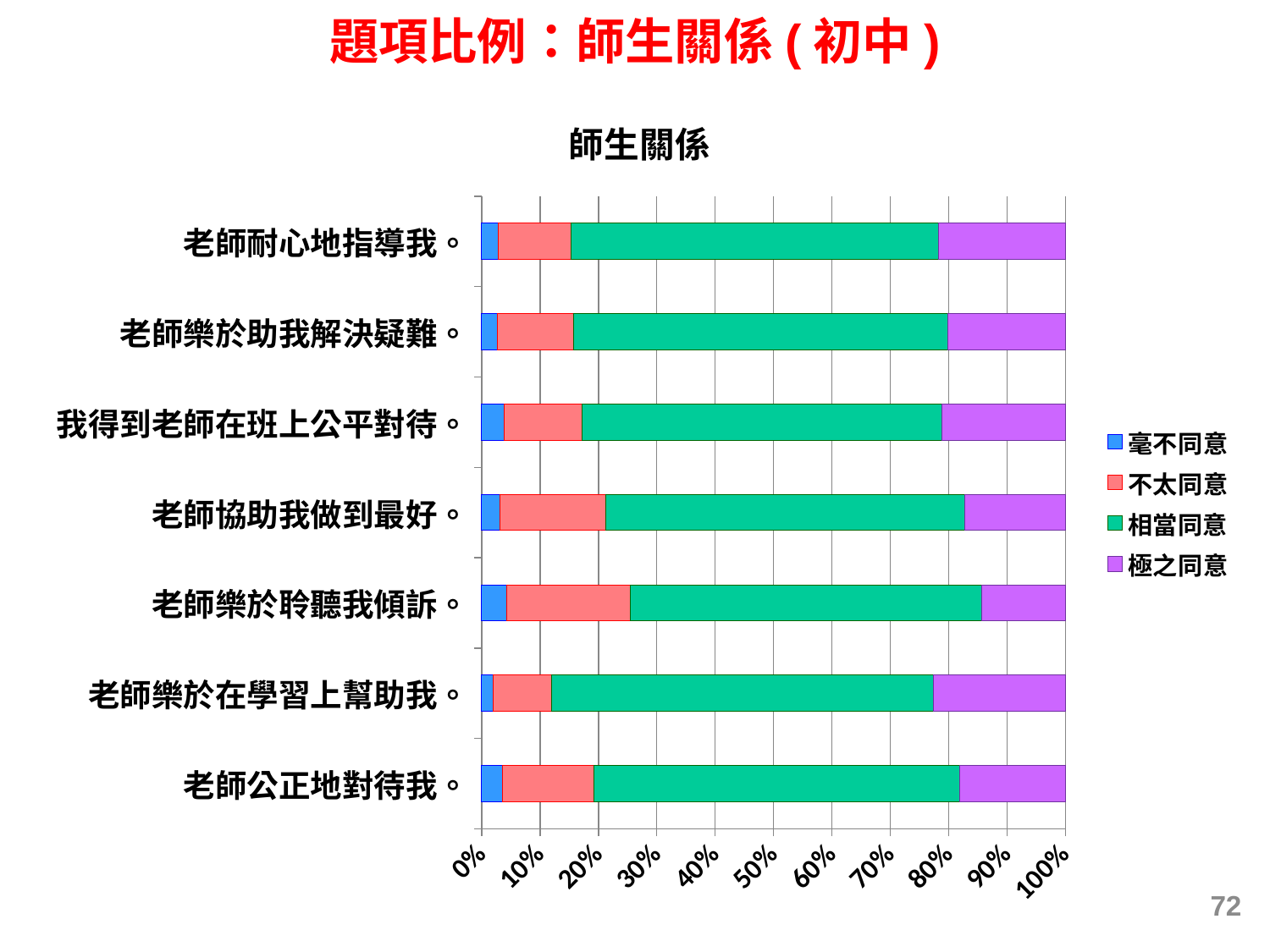

題項比例：師生關係(初中)

### Chart: 師生關係

| Category | 毫不同意 | 不太同意 | 相當同意 | 極之同意 |
|---|---|---|---|---|
| 老師公正地對待我。 | 0.03633852596563655 | 0.15574926862590818 | 0.6268878361722048 | 0.1810243692362524 |
| 老師樂於在學習上幫助我。 | 0.019311902073801176 | 0.09982767841226477 | 0.6554459563848151 | 0.22541446312912297 |
| 老師樂於聆聽我傾訴。 | 0.043363291985441886 | 0.21078511475896924 | 0.6020352076060328 | 0.14381638564955804 |
| 老師協助我做到最好。 | 0.03129318414835287 | 0.1812805539458239 | 0.6145113597527436 | 0.1729149021530784 |
| 我得到老師在班上公平對待。 | 0.03816601025488593 | 0.1340863491119864 | 0.6160957122687108 | 0.21165192836442 |
| 老師樂於助我解決疑難。 | 0.02682077829346662 | 0.13078662382482448 | 0.6413483279781047 | 0.20104426990360585 |
| 老師耐心地指導我。 | 0.02803474225884175 | 0.12574734525119774 | 0.6293613730331077 | 0.21685653945685476 |
72